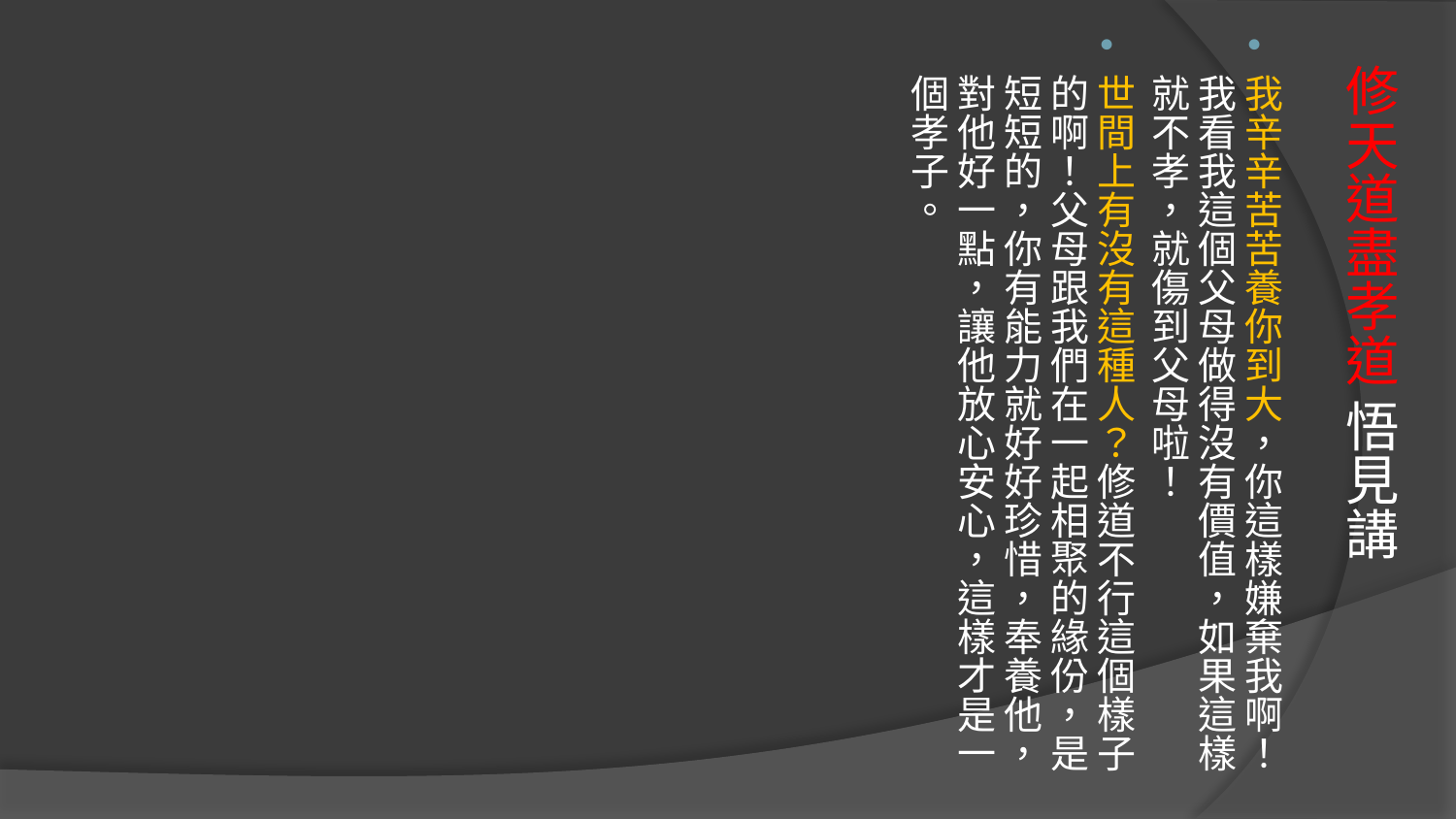

我辛辛苦苦養你到大，你這樣嫌棄我啊！我看我這個父母做得沒有價值，如果這樣就不孝，就傷到父母啦！
世間上有沒有這種人？修道不行這個樣子的啊！父母跟我們在一起相聚的緣份，是短短的，你有能力就好好珍惜，奉養他，對他好一點，讓他放心安心，這樣才是一個孝子。

# 修天道盡孝道 悟見講